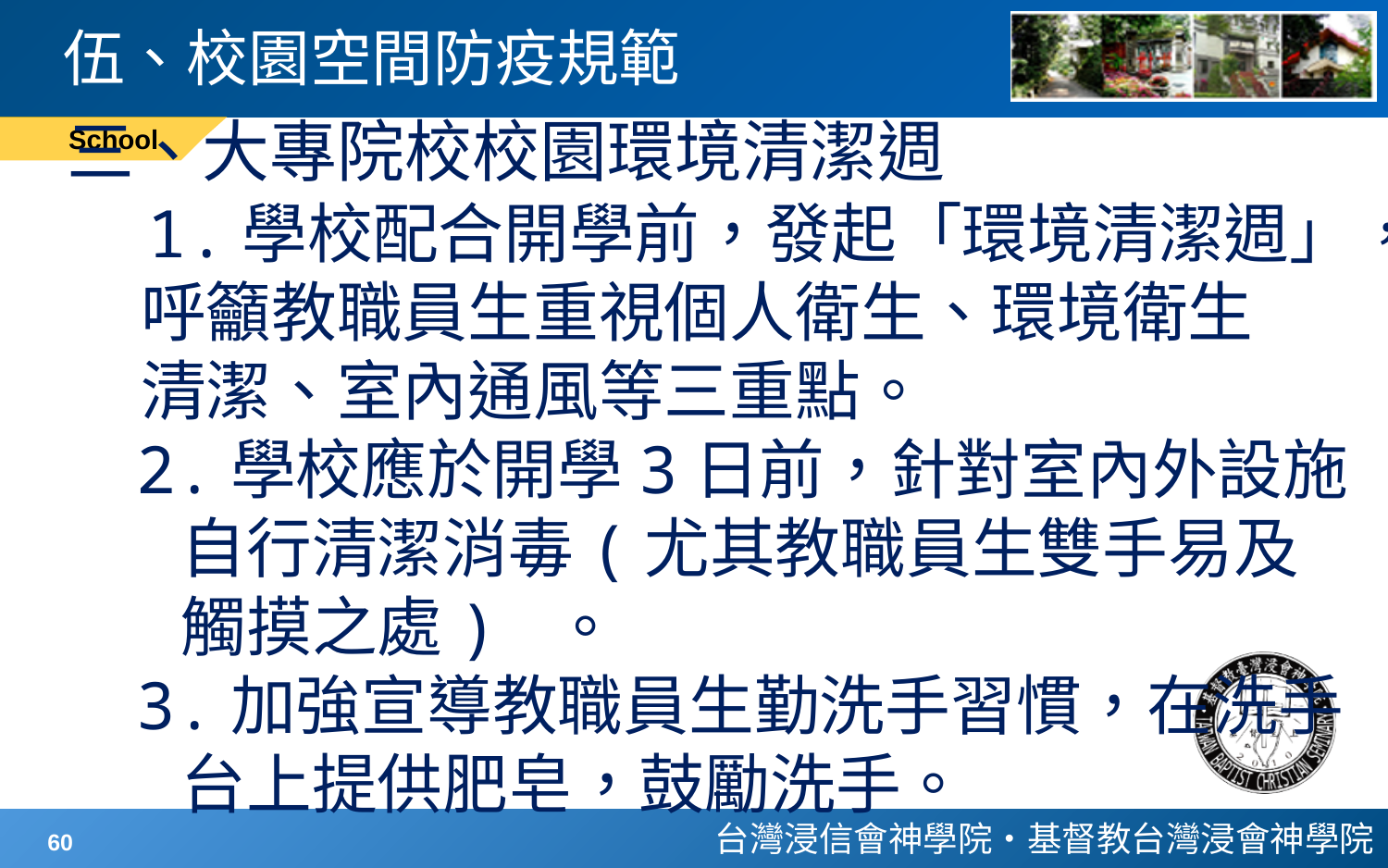

# 伍、校園空間防疫規範
三、大專院校校園環境清潔週
  1.學校配合開學前，發起「環境清潔週」，
    呼籲教職員生重視個人衛生、環境衛生
    清潔、室內通風等三重點。
2.學校應於開學3日前，針對室內外設施
  自行清潔消毒(尤其教職員生雙手易及
  觸摸之處) 。
3.加強宣導教職員生勤洗手習慣，在洗手
  台上提供肥皂，鼓勵洗手。

School